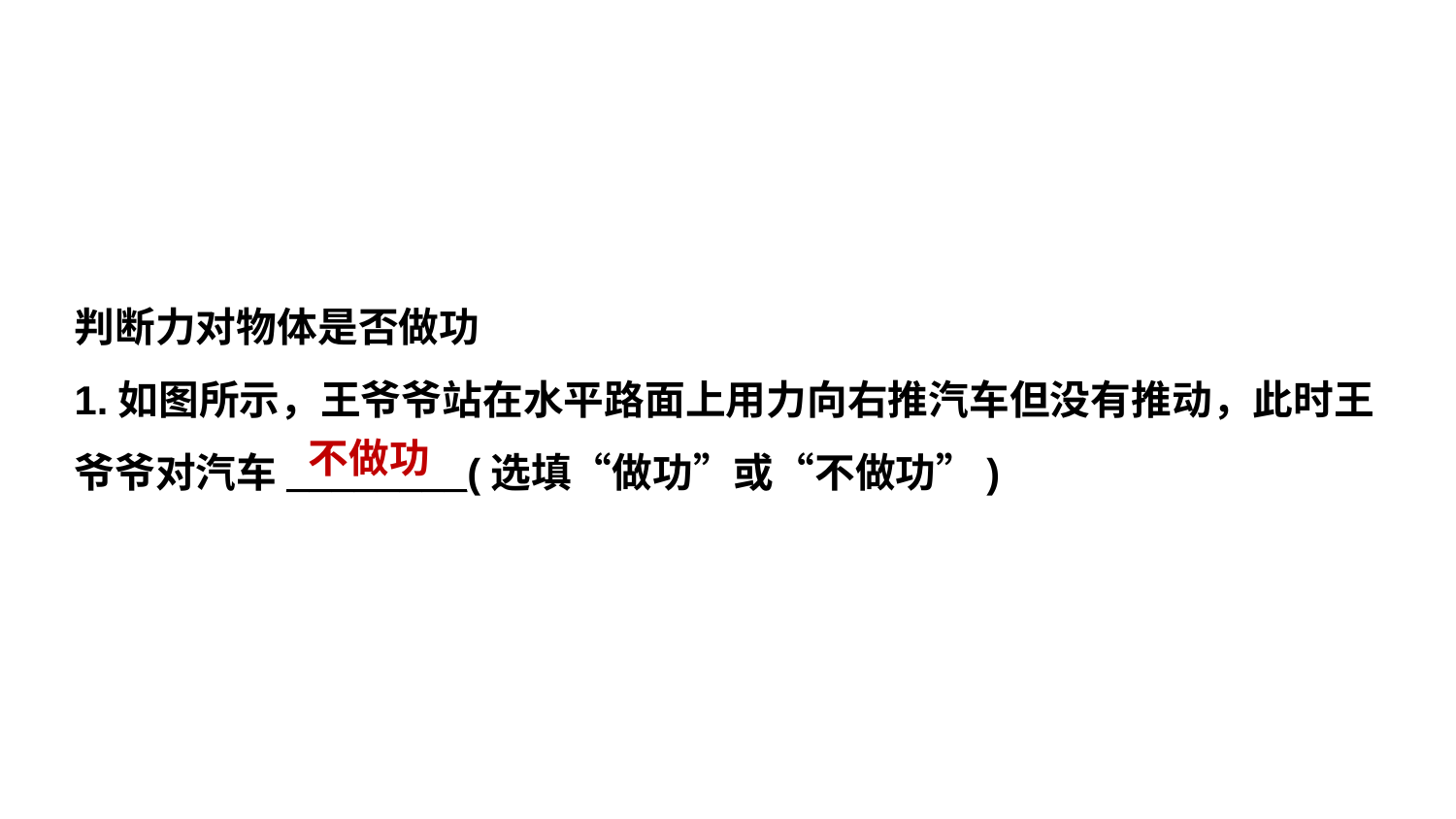

判断力对物体是否做功
1.如图所示，王爷爷站在水平路面上用力向右推汽车但没有推动，此时王爷爷对汽车________(选填“做功”或“不做功”)
不做功